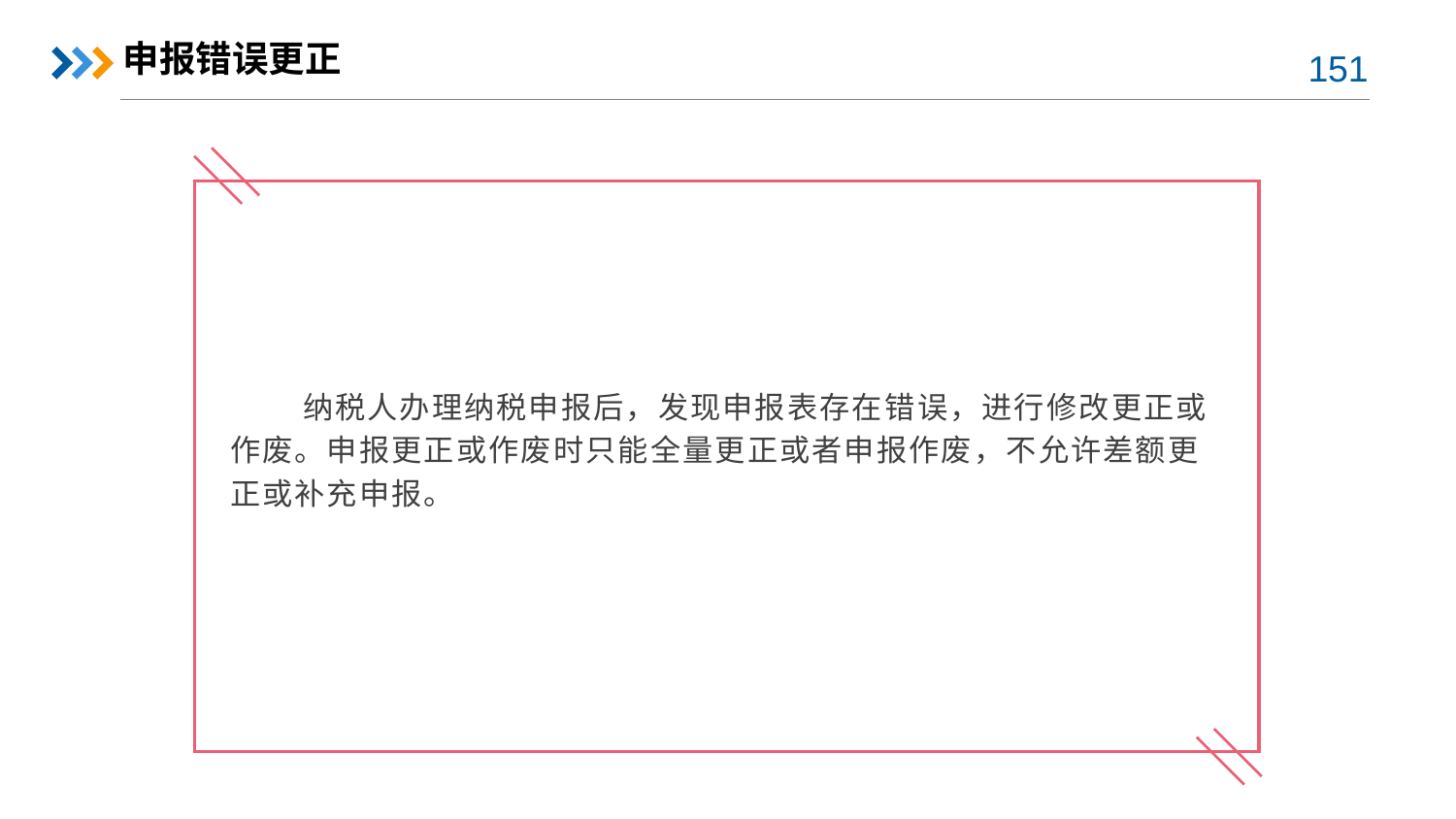

申报错误更正

纳税人办理纳税申报后，发现申报表存在错误，进行修改更正或作废。申报更正或作废时只能全量更正或者申报作废，不允许差额更正或补充申报。